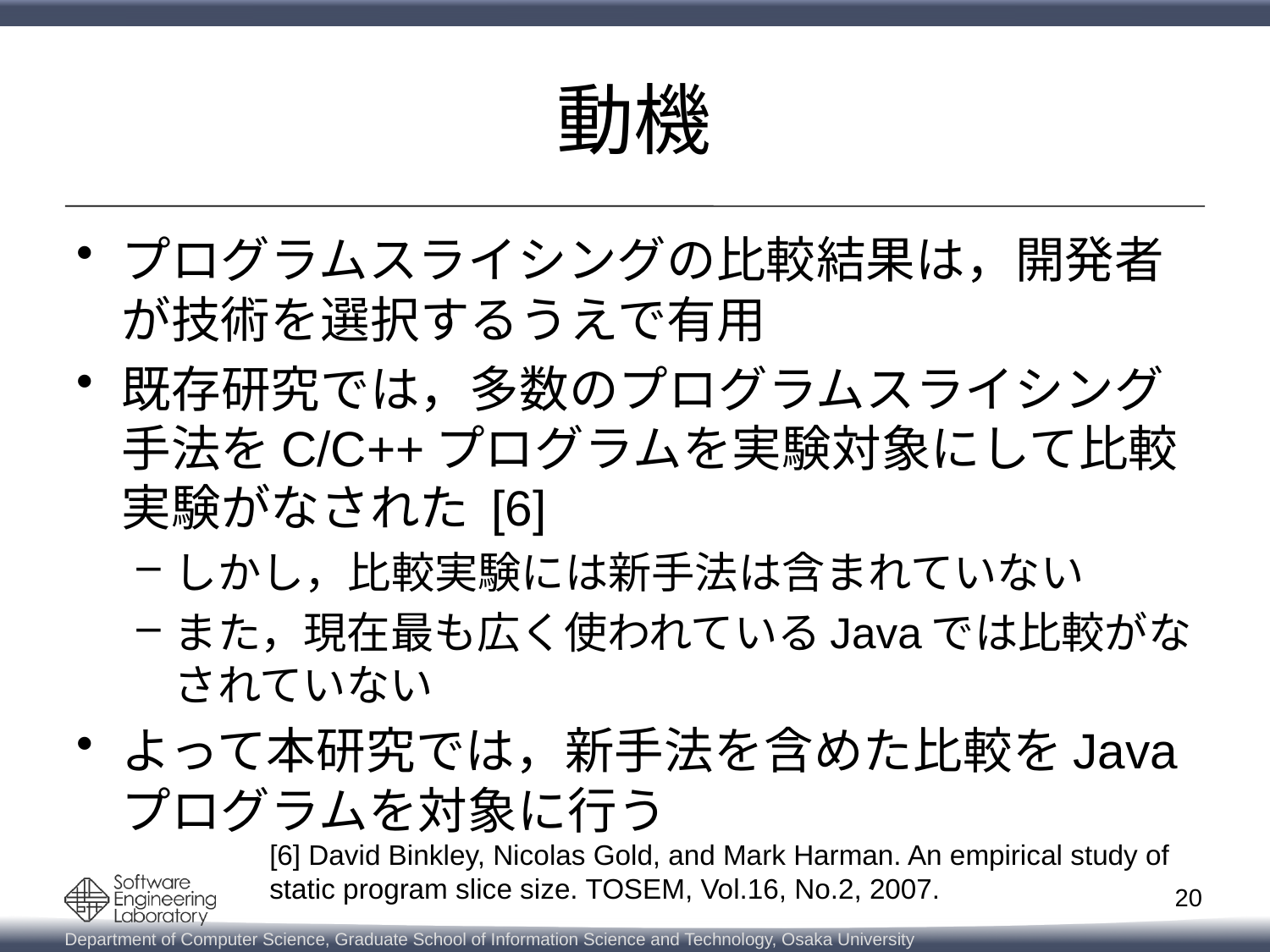

# 動機
プログラムスライシングの比較結果は，開発者が技術を選択するうえで有用
既存研究では，多数のプログラムスライシング手法をC/C++プログラムを実験対象にして比較実験がなされた [6]
しかし，比較実験には新手法は含まれていない
また，現在最も広く使われているJavaでは比較がなされていない
よって本研究では，新手法を含めた比較をJavaプログラムを対象に行う
[6] David Binkley, Nicolas Gold, and Mark Harman. An empirical study of
static program slice size. TOSEM, Vol.16, No.2, 2007.
20